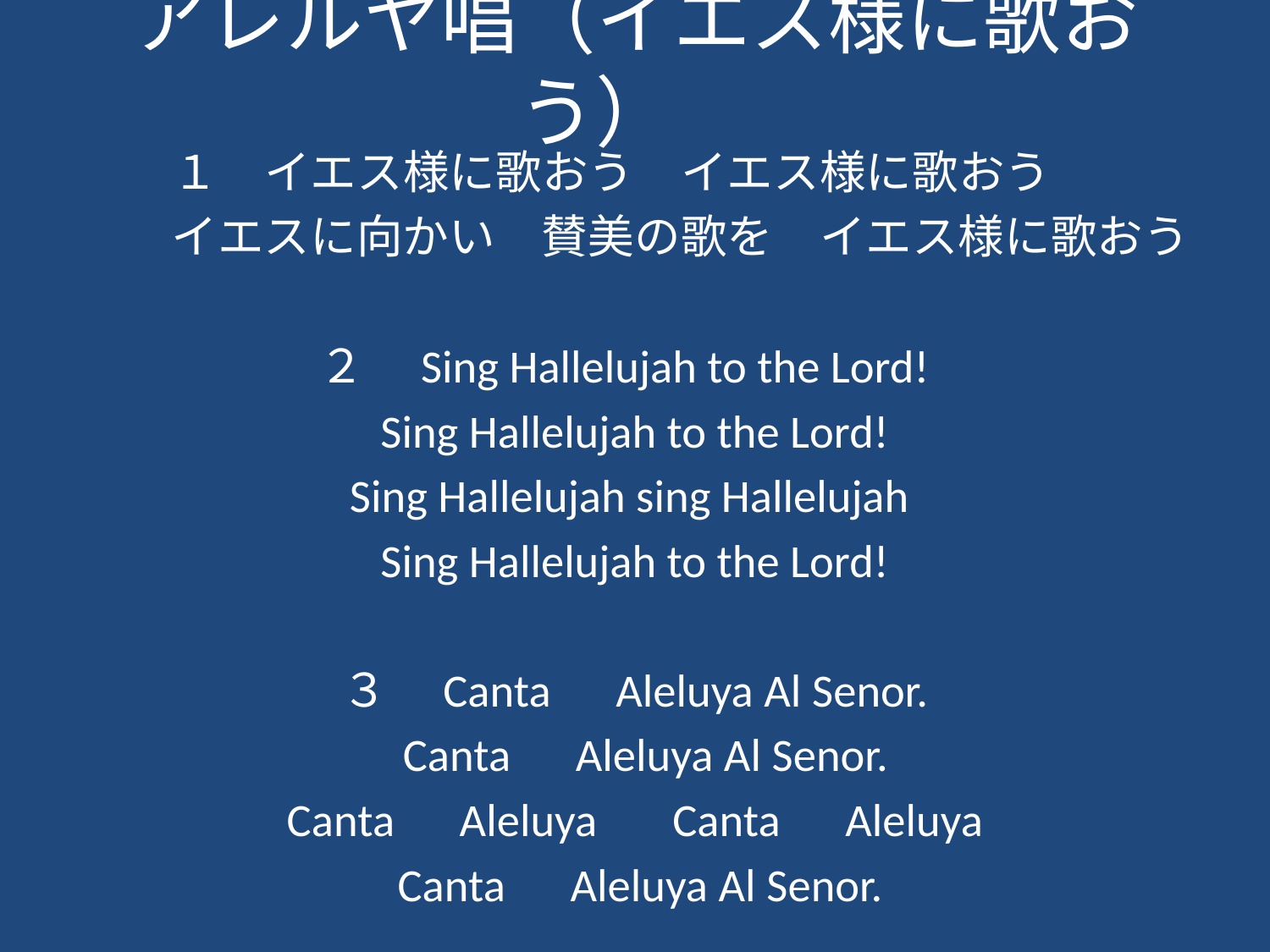

# アレルヤ唱（イエス様に歌おう）
１　イエス様に歌おう　イエス様に歌おう
　　イエスに向かい　賛美の歌を　イエス様に歌おう

２　Sing Hallelujah to the Lord!
Sing Hallelujah to the Lord!
Sing Hallelujah sing Hallelujah
Sing Hallelujah to the Lord!

３　Canta　Aleluya Al Senor.
  Canta　Aleluya Al Senor.
　Canta　Aleluya　 Canta　Aleluya
 Canta　Aleluya Al Senor.